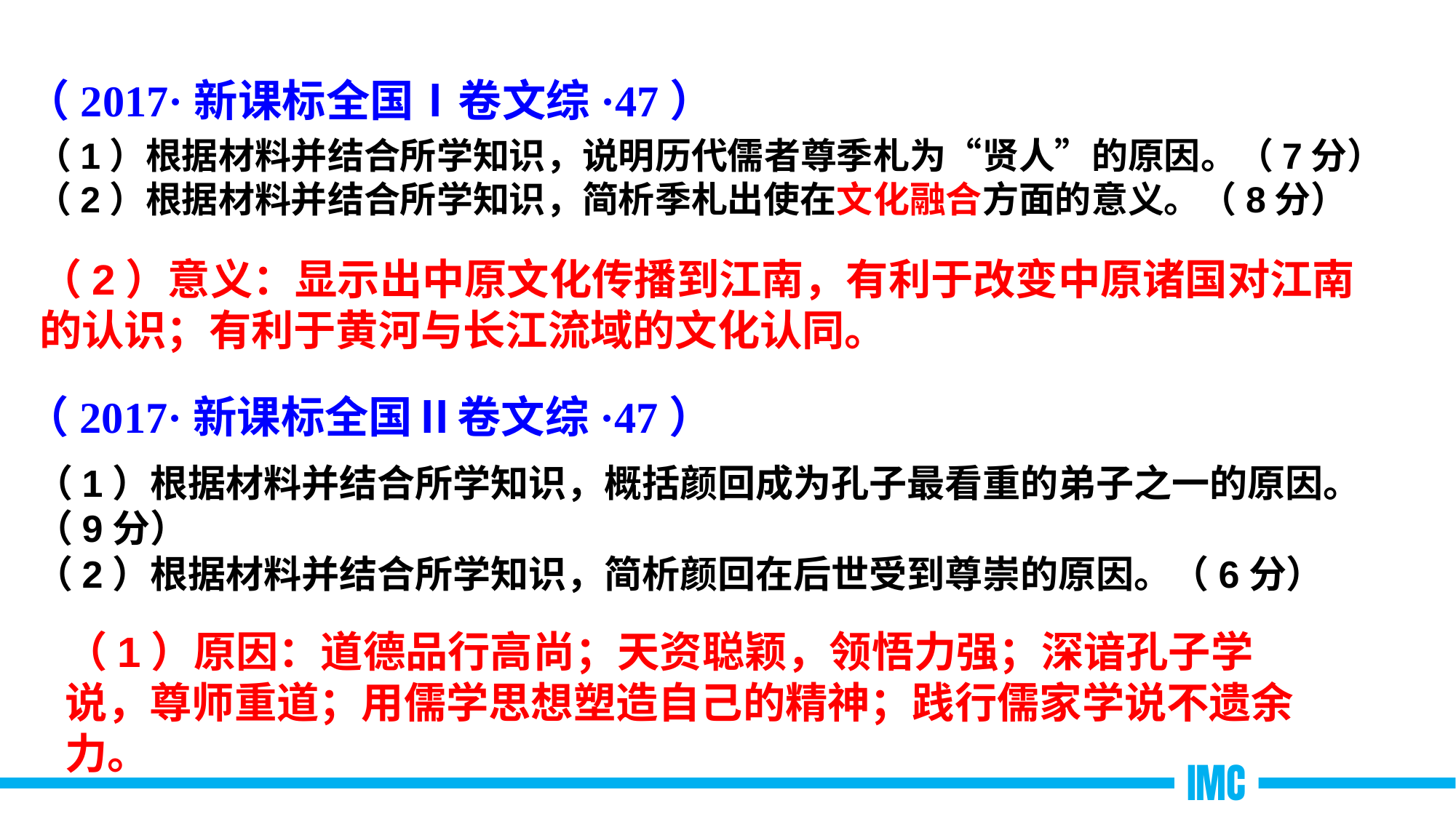

（2017·新课标全国Ⅰ卷文综·47）
（1）根据材料并结合所学知识，说明历代儒者尊季札为“贤人”的原因。（7分）
（2）根据材料并结合所学知识，简析季札出使在文化融合方面的意义。（8分）
（2）意义：显示出中原文化传播到江南，有利于改变中原诸国对江南的认识；有利于黄河与长江流域的文化认同。
（2017·新课标全国Ⅱ卷文综·47）
（1）根据材料并结合所学知识，概括颜回成为孔子最看重的弟子之一的原因。（9分）
（2）根据材料并结合所学知识，简析颜回在后世受到尊崇的原因。（6分）
（1）原因：道德品行高尚；天资聪颖，领悟力强；深谙孔子学说，尊师重道；用儒学思想塑造自己的精神；践行儒家学说不遗余力。